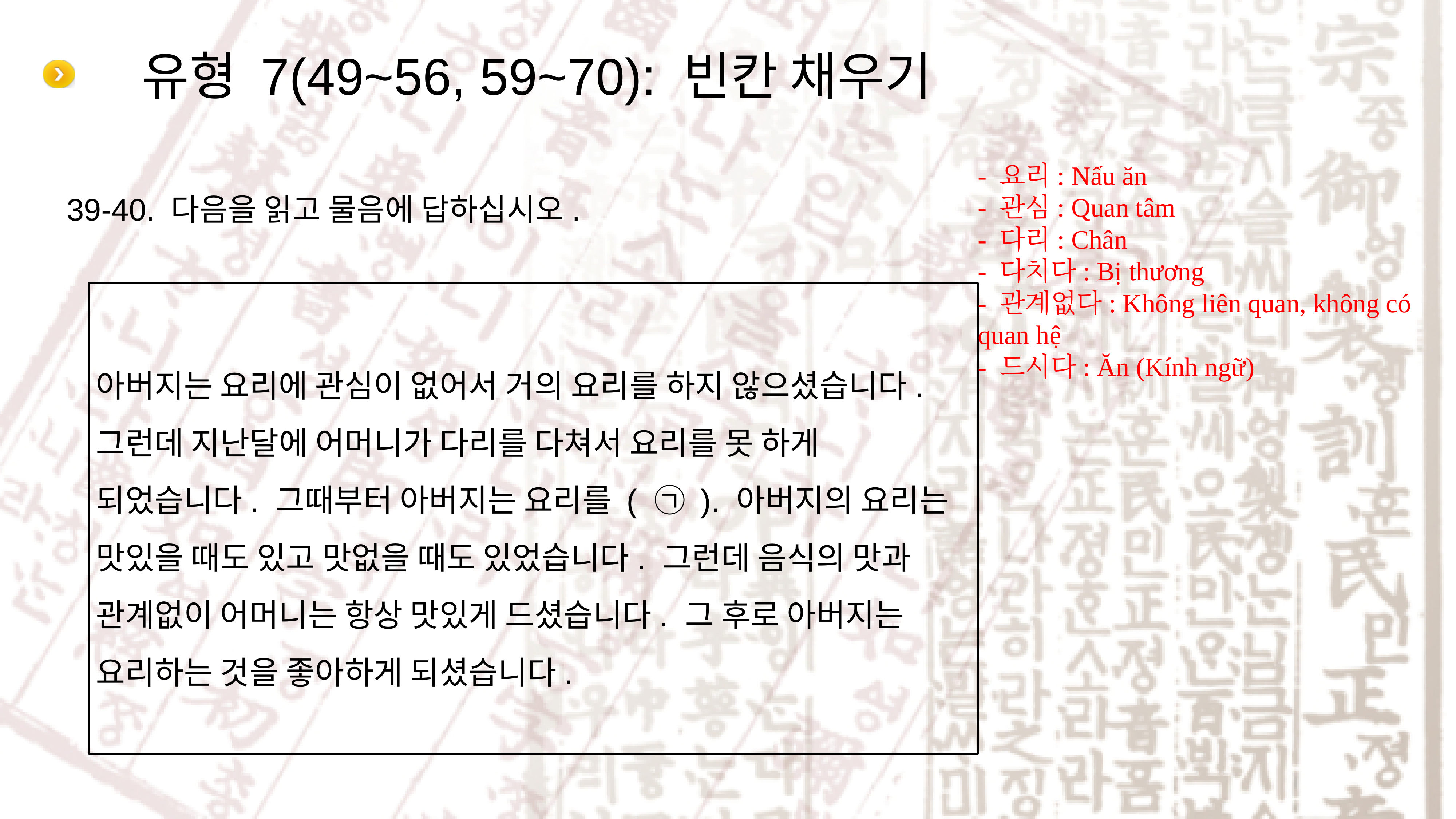

# 유형 7(49~56, 59~70): 빈칸 채우기
- 요리: Nấu ăn
- 관심: Quan tâm
- 다리: Chân
- 다치다: Bị thương
- 관계없다: Không liên quan, không có quan hệ
- 드시다: Ăn (Kính ngữ)
39-40. 다음을 읽고 물음에 답하십시오.
아버지는 요리에 관심이 없어서 거의 요리를 하지 않으셨습니다. 그런데 지난달에 어머니가 다리를 다쳐서 요리를 못 하게 되었습니다. 그때부터 아버지는 요리를 ( ㉠ ). 아버지의 요리는 맛있을 때도 있고 맛없을 때도 있었습니다. 그런데 음식의 맛과 관계없이 어머니는 항상 맛있게 드셨습니다. 그 후로 아버지는 요리하는 것을 좋아하게 되셨습니다.